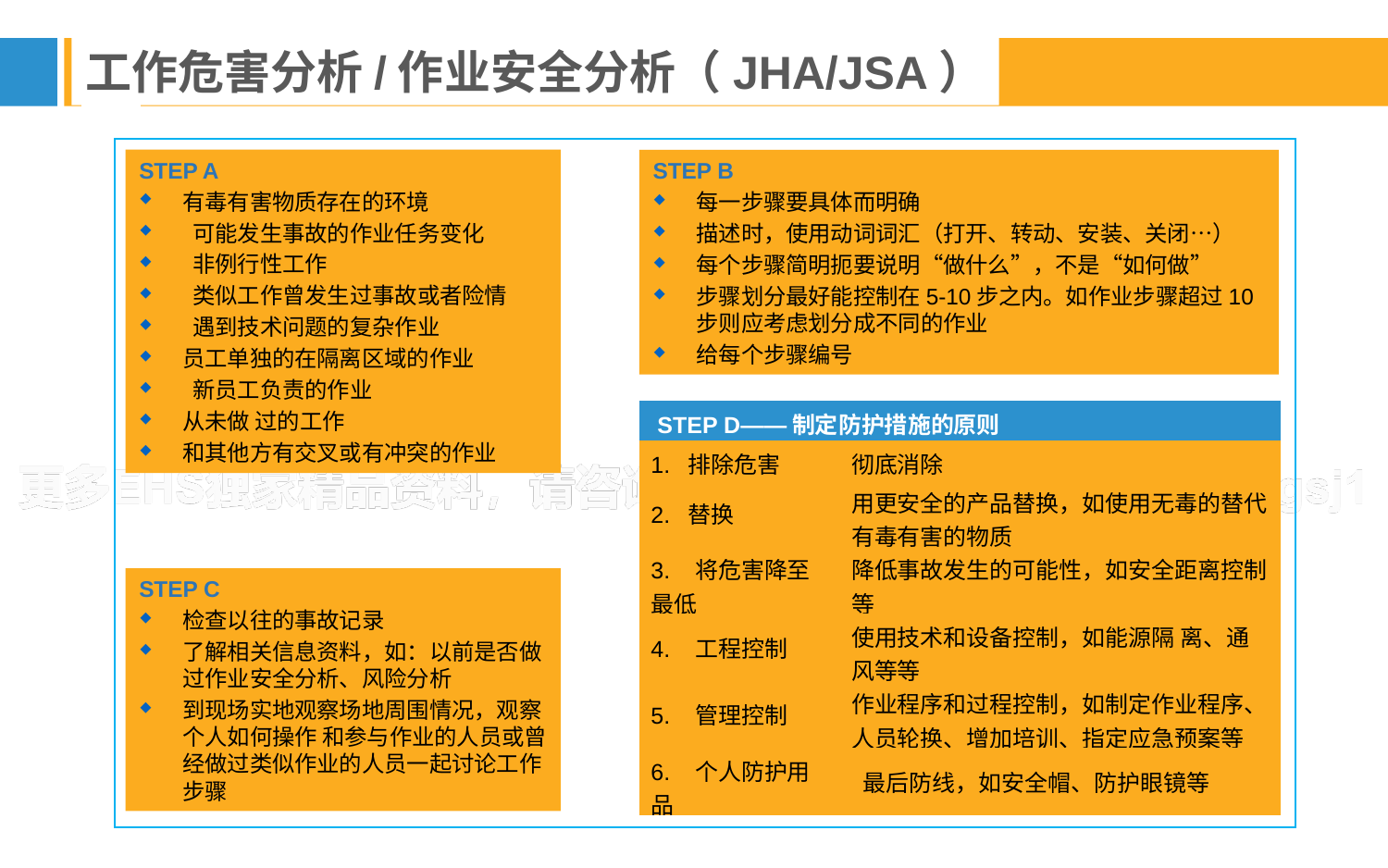

工作危害分析/作业安全分析（JHA/JSA）

STEP A
有毒有害物质存在的环境
 可能发生事故的作业任务变化
 非例行性工作
 类似工作曾发生过事故或者险情
 遇到技术问题的复杂作业
员工单独的在隔离区域的作业
 新员工负责的作业
从未做 过的工作
和其他方有交叉或有冲突的作业
STEP B
每一步骤要具体而明确
描述时，使用动词词汇（打开、转动、安装、关闭…）
每个步骤简明扼要说明“做什么”，不是“如何做”
步骤划分最好能控制在5-10步之内。如作业步骤超过10步则应考虑划分成不同的作业
给每个步骤编号
| STEP D——制定防护措施的原则 |  |
| --- | --- |
| 1. 排除危害 | 彻底消除 |
| 2. 替换 | 用更安全的产品替换，如使用无毒的替代有毒有害的物质 |
| 3. 将危害降至最低 | 降低事故发生的可能性，如安全距离控制等 |
| 4. 工程控制 | 使用技术和设备控制，如能源隔 离、通风等等 |
| 5. 管理控制 | 作业程序和过程控制，如制定作业程序、人员轮换、增加培训、指定应急预案等 |
| 6. 个人防护用品 | 最后防线，如安全帽、防护眼镜等 |
STEP C
检查以往的事故记录
了解相关信息资料，如：以前是否做过作业安全分析、风险分析
到现场实地观察场地周围情况，观察个人如何操作 和参与作业的人员或曾经做过类似作业的人员一起讨论工作步骤